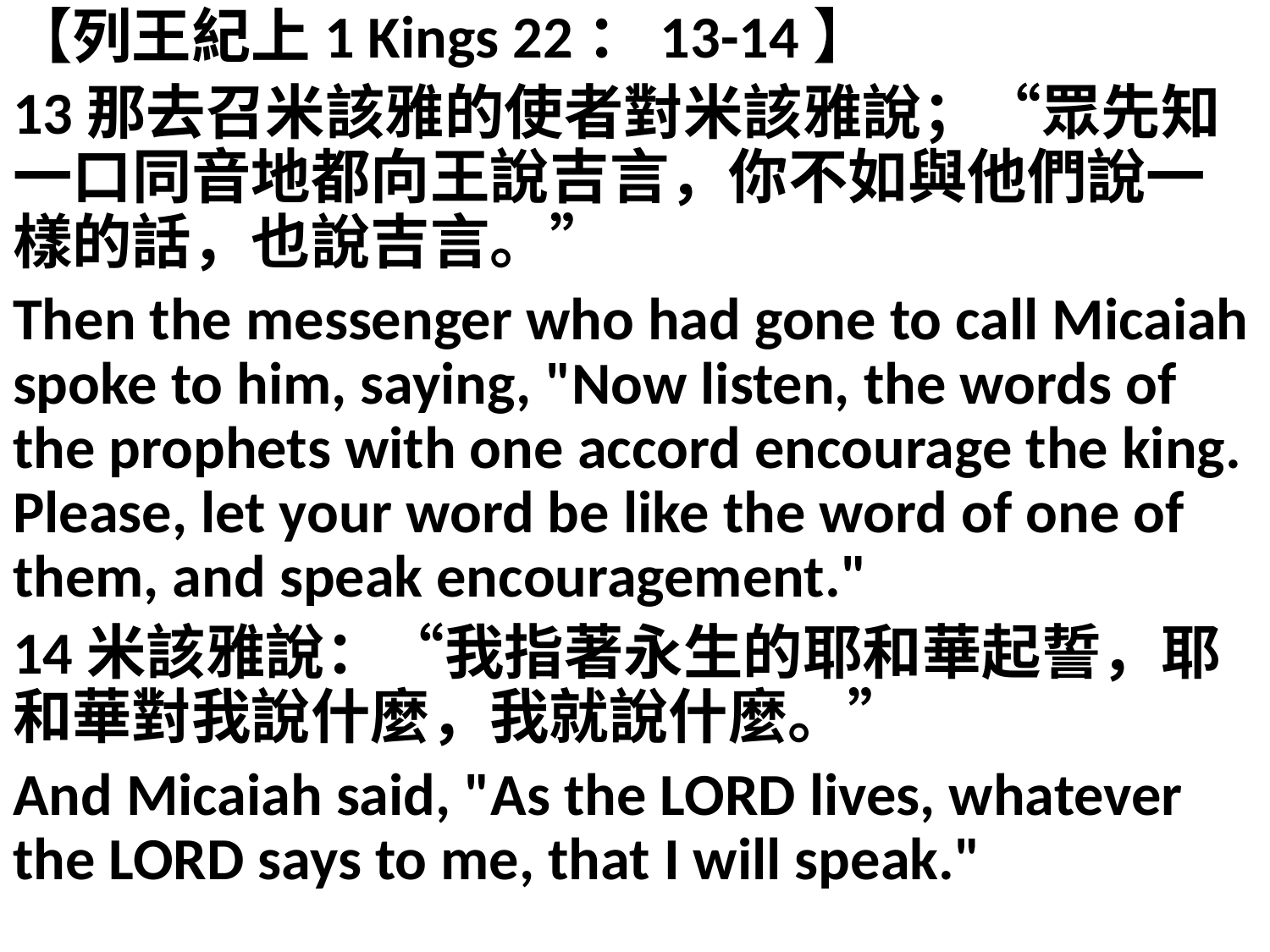

【列王紀上1 Kings 22：13-14】
13那去召米該雅的使者對米該雅說；“眾先知一口同音地都向王說吉言，你不如與他們說一樣的話，也說吉言。”
Then the messenger who had gone to call Micaiah spoke to him, saying, "Now listen, the words of the prophets with one accord encourage the king. Please, let your word be like the word of one of them, and speak encouragement."
14米該雅說：“我指著永生的耶和華起誓，耶和華對我說什麼，我就說什麼。”
And Micaiah said, "As the LORD lives, whatever the LORD says to me, that I will speak."